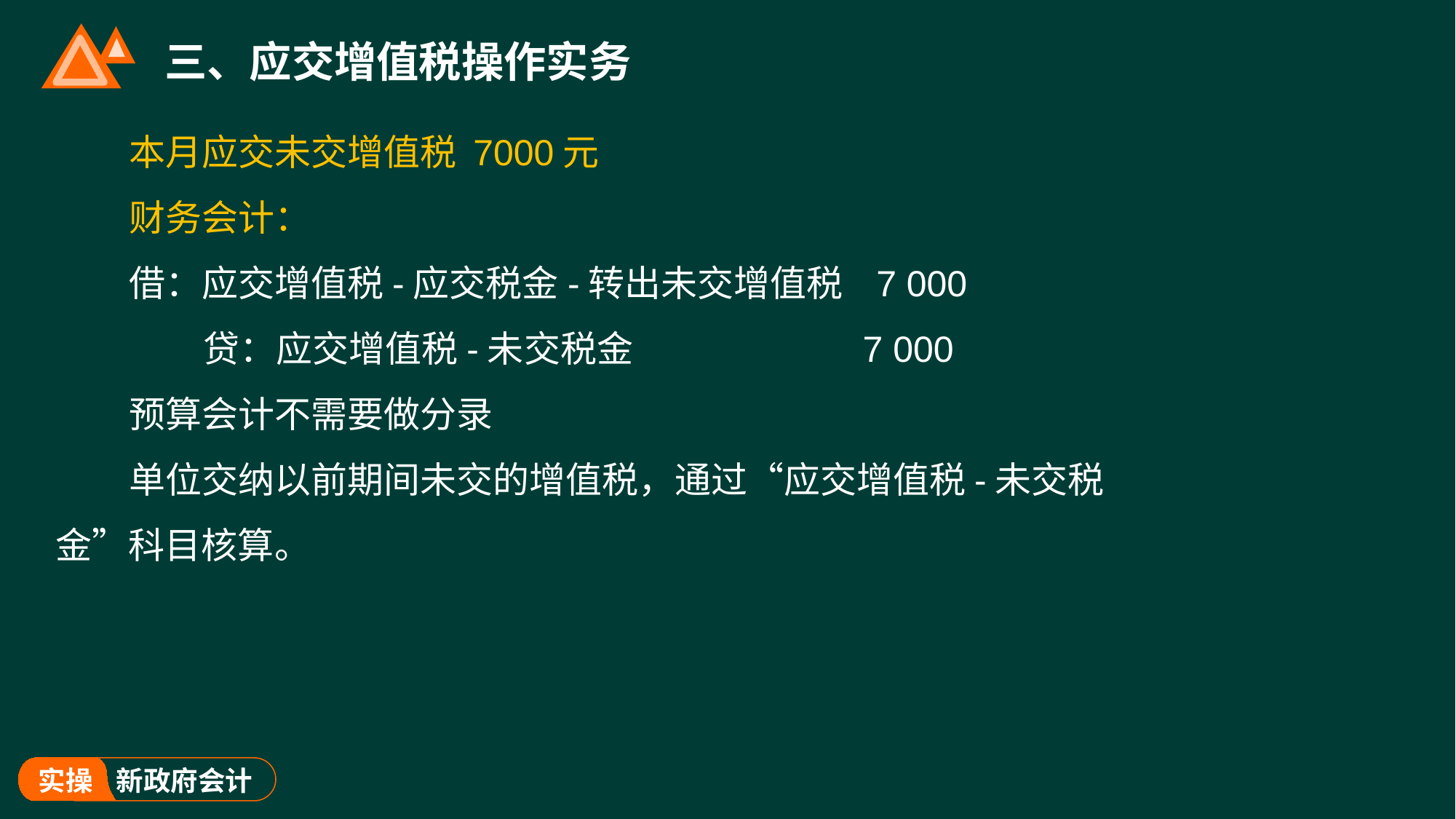

# 三、应交增值税操作实务
本月应交未交增值税 7000元
财务会计：
借：应交增值税-应交税金-转出未交增值税   7 000
        贷：应交增值税-未交税金                           7 000
预算会计不需要做分录
单位交纳以前期间未交的增值税，通过“应交增值税-未交税金”科目核算。